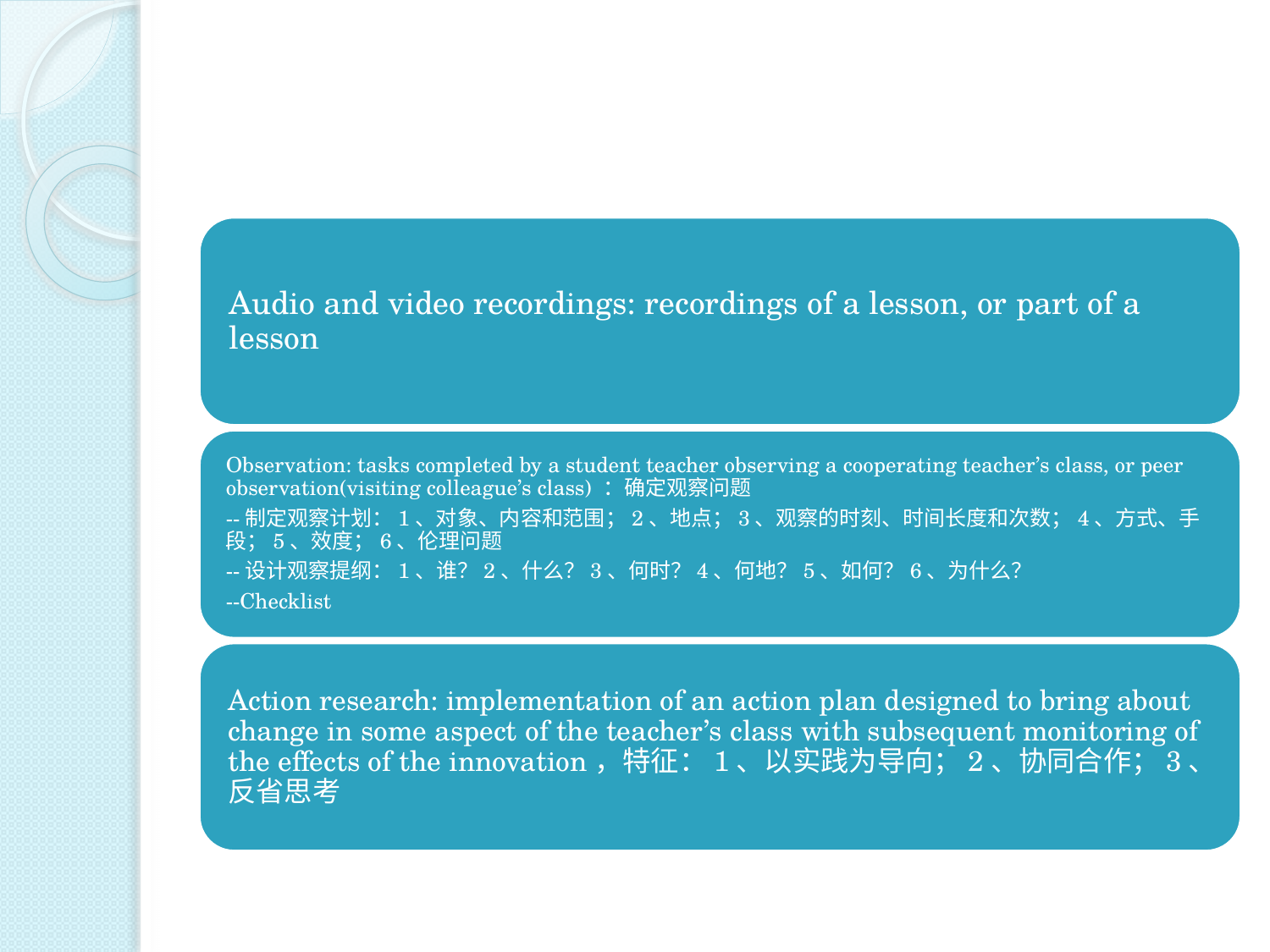

#
Audio and video recordings: recordings of a lesson, or part of a lesson
Observation: tasks completed by a student teacher observing a cooperating teacher’s class, or peer observation(visiting colleague’s class) ：确定观察问题
--制定观察计划：1、对象、内容和范围；2、地点；3、观察的时刻、时间长度和次数；4、方式、手段；5、效度；6、伦理问题
--设计观察提纲：1、谁？2、什么？3、何时？4、何地？5、如何？6、为什么？
--Checklist
Action research: implementation of an action plan designed to bring about change in some aspect of the teacher’s class with subsequent monitoring of the effects of the innovation，特征：1、以实践为导向；2、协同合作；3、反省思考